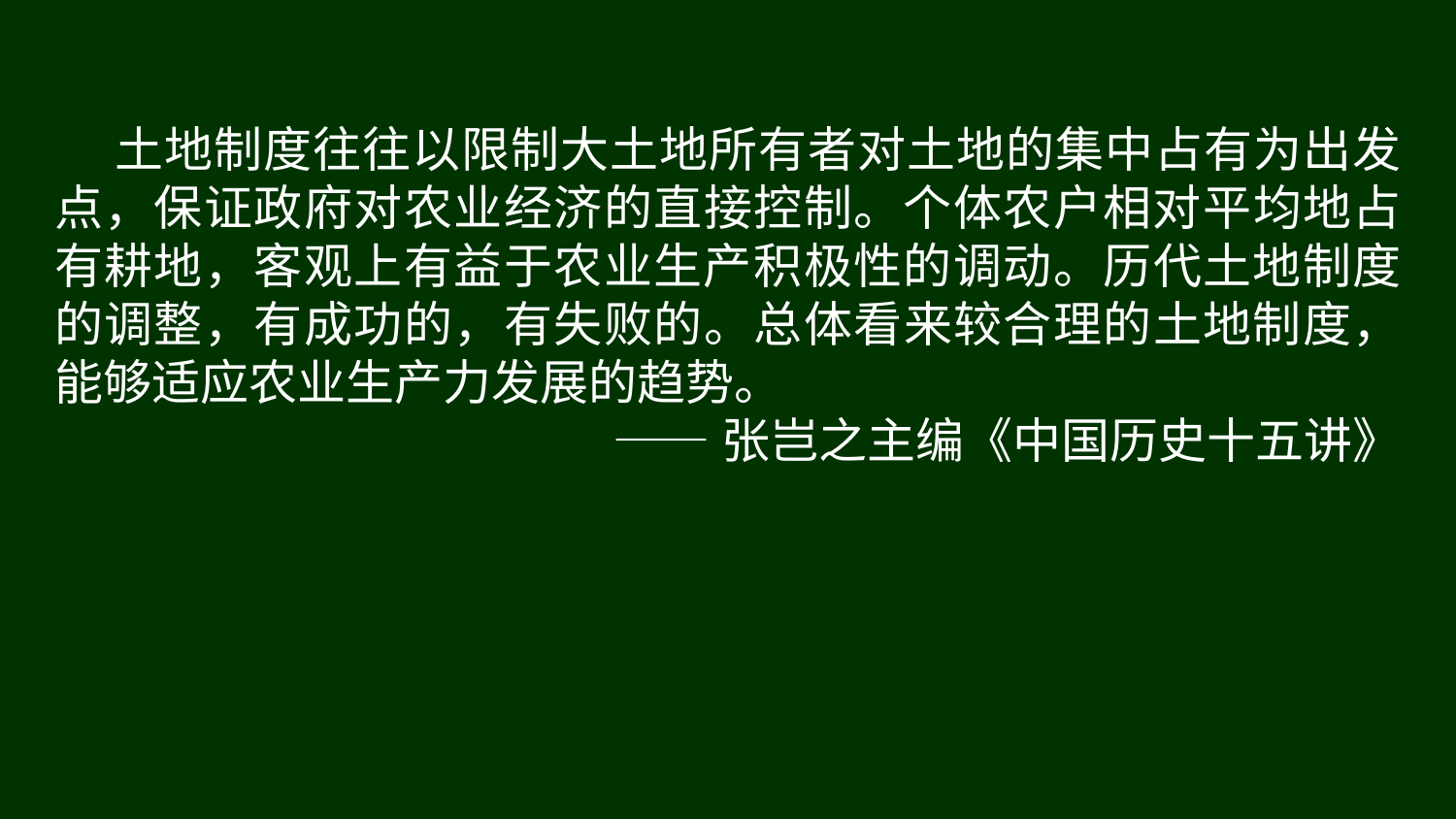

土地制度往往以限制大土地所有者对土地的集中占有为出发点，保证政府对农业经济的直接控制。个体农户相对平均地占有耕地，客观上有益于农业生产积极性的调动。历代土地制度的调整，有成功的，有失败的。总体看来较合理的土地制度，能够适应农业生产力发展的趋势。
——张岂之主编《中国历史十五讲》